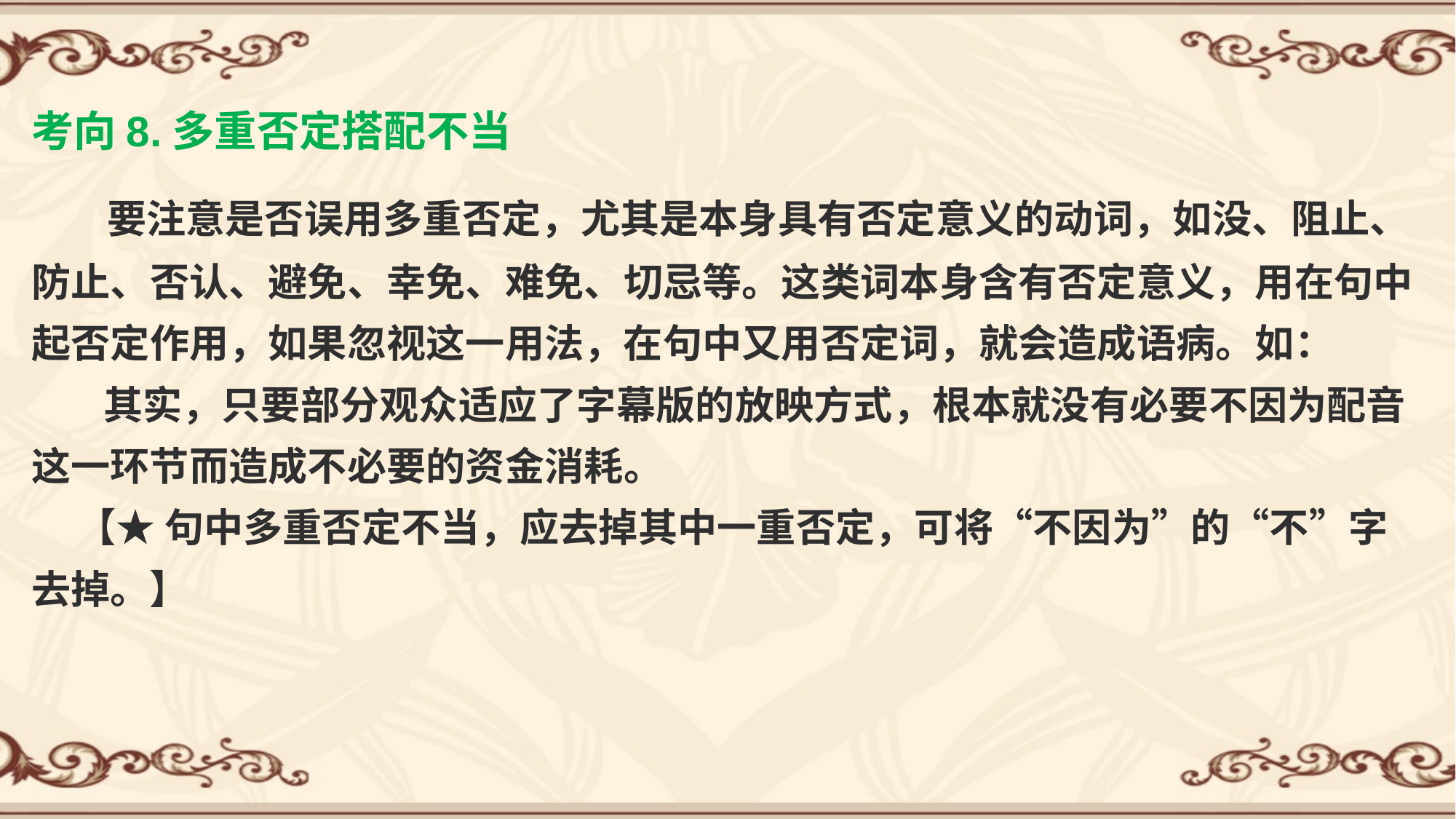

考向8.多重否定搭配不当
       要注意是否误用多重否定，尤其是本身具有否定意义的动词，如没、阻止、防止、否认、避免、幸免、难免、切忌等。这类词本身含有否定意义，用在句中起否定作用，如果忽视这一用法，在句中又用否定词，就会造成语病。如：
       其实，只要部分观众适应了字幕版的放映方式，根本就没有必要不因为配音这一环节而造成不必要的资金消耗。
    【★ 句中多重否定不当，应去掉其中一重否定，可将“不因为”的“不”字去掉。】